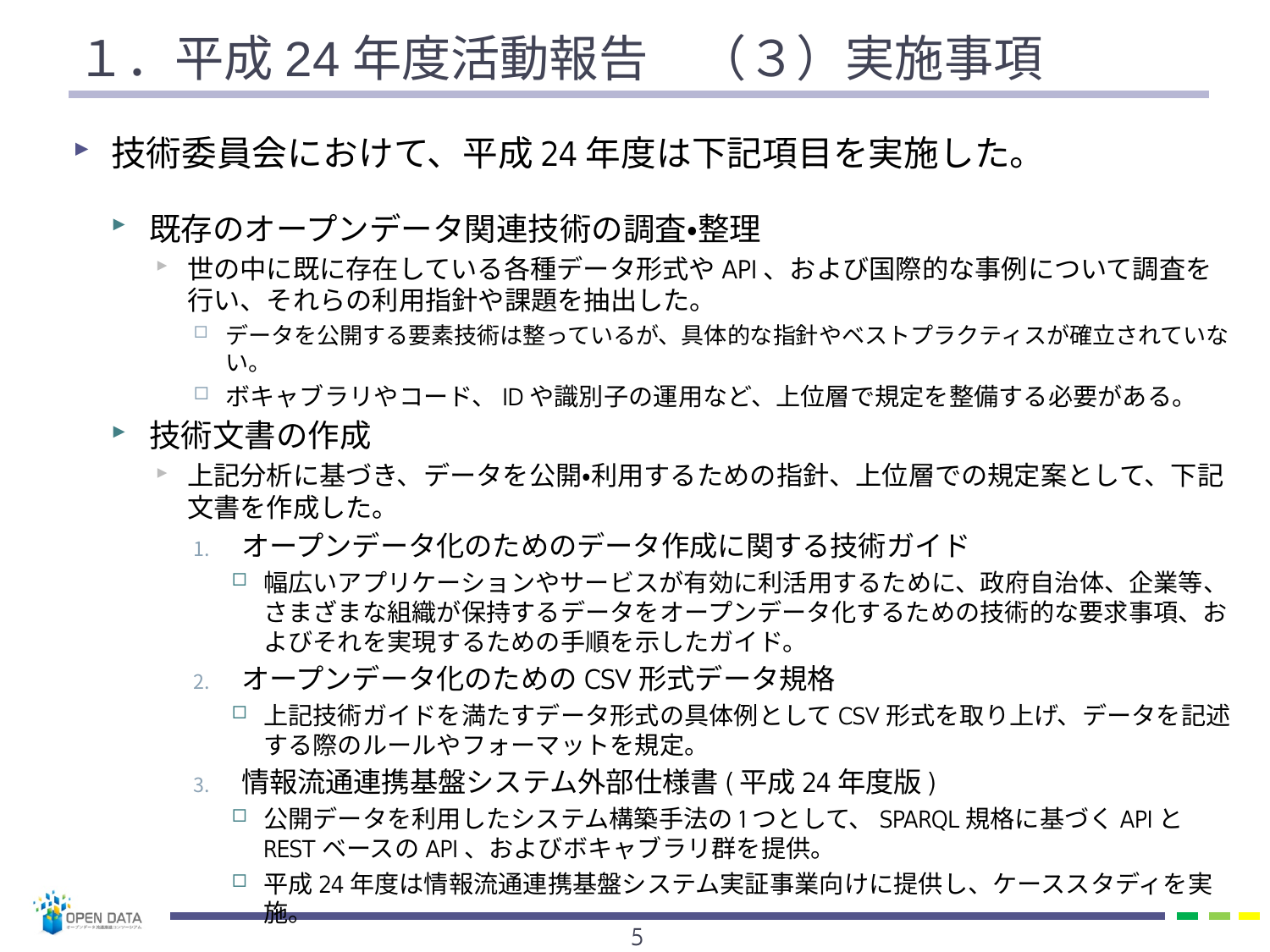

# １．平成24年度活動報告　（３）実施事項
技術委員会におけて、平成24年度は下記項目を実施した。

既存のオープンデータ関連技術の調査・整理
世の中に既に存在している各種データ形式やAPI、および国際的な事例について調査を行い、それらの利用指針や課題を抽出した。
データを公開する要素技術は整っているが、具体的な指針やベストプラクティスが確立されていない。
ボキャブラリやコード、IDや識別子の運用など、上位層で規定を整備する必要がある。
技術文書の作成
上記分析に基づき、データを公開・利用するための指針、上位層での規定案として、下記文書を作成した。
オープンデータ化のためのデータ作成に関する技術ガイド
幅広いアプリケーションやサービスが有効に利活用するために、政府自治体、企業等、さまざまな組織が保持するデータをオープンデータ化するための技術的な要求事項、およびそれを実現するための手順を示したガイド。
オープンデータ化のためのCSV形式データ規格
上記技術ガイドを満たすデータ形式の具体例としてCSV形式を取り上げ、データを記述する際のルールやフォーマットを規定。
情報流通連携基盤システム外部仕様書(平成24年度版)
公開データを利用したシステム構築手法の1つとして、SPARQL規格に基づくAPIとRESTベースのAPI、およびボキャブラリ群を提供。
平成24年度は情報流通連携基盤システム実証事業向けに提供し、ケーススタディを実施。
5